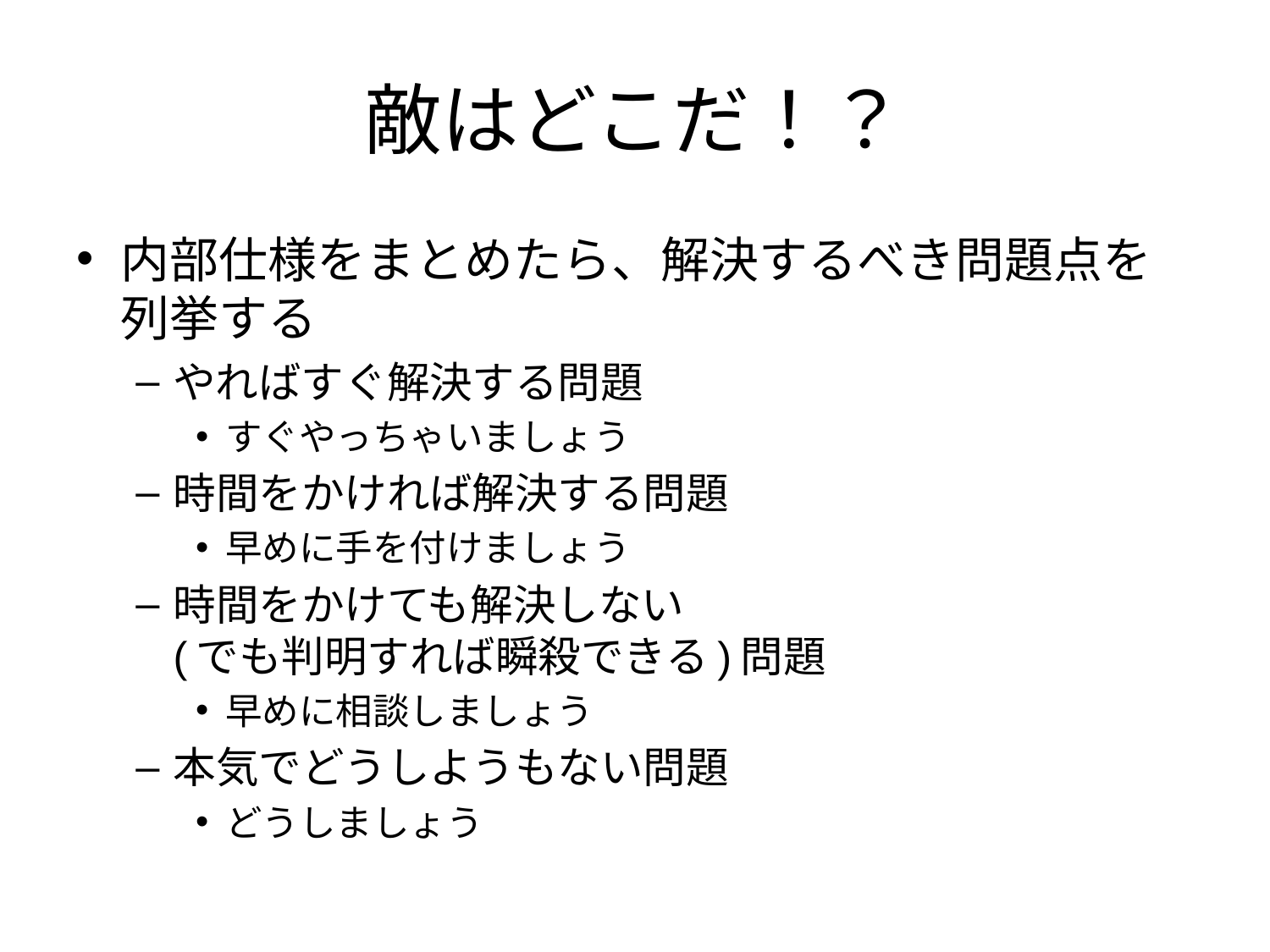

# 敵はどこだ！？
内部仕様をまとめたら、解決するべき問題点を列挙する
やればすぐ解決する問題
すぐやっちゃいましょう
時間をかければ解決する問題
早めに手を付けましょう
時間をかけても解決しない
(でも判明すれば瞬殺できる)問題
早めに相談しましょう
本気でどうしようもない問題
どうしましょう